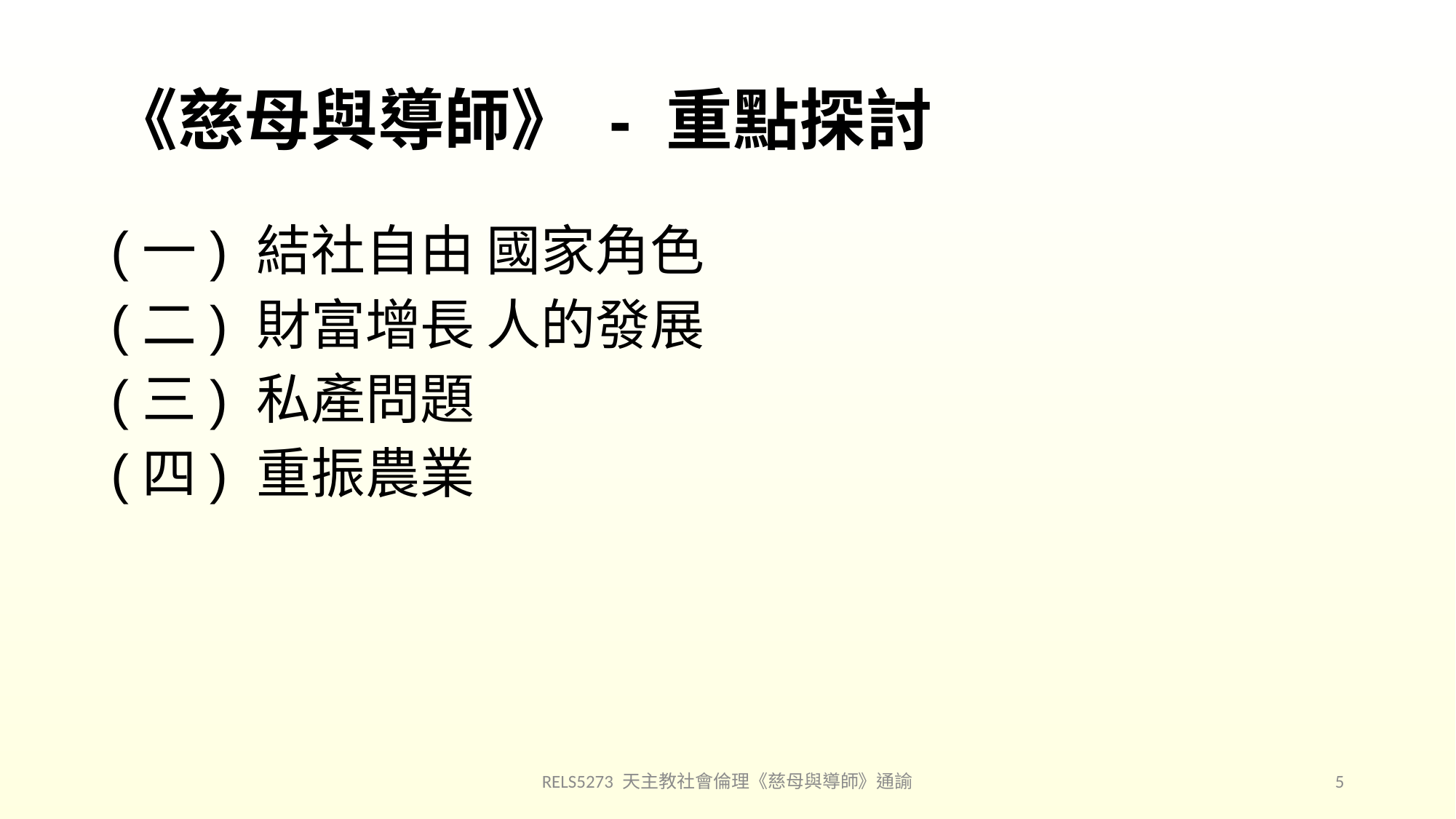

# 《慈母與導師》 - 重點探討
(一) 結社自由 國家角色
(二) 財富增長 人的發展
(三) 私產問題
(四) 重振農業
RELS5273 天主教社會倫理《慈母與導師》通諭
5